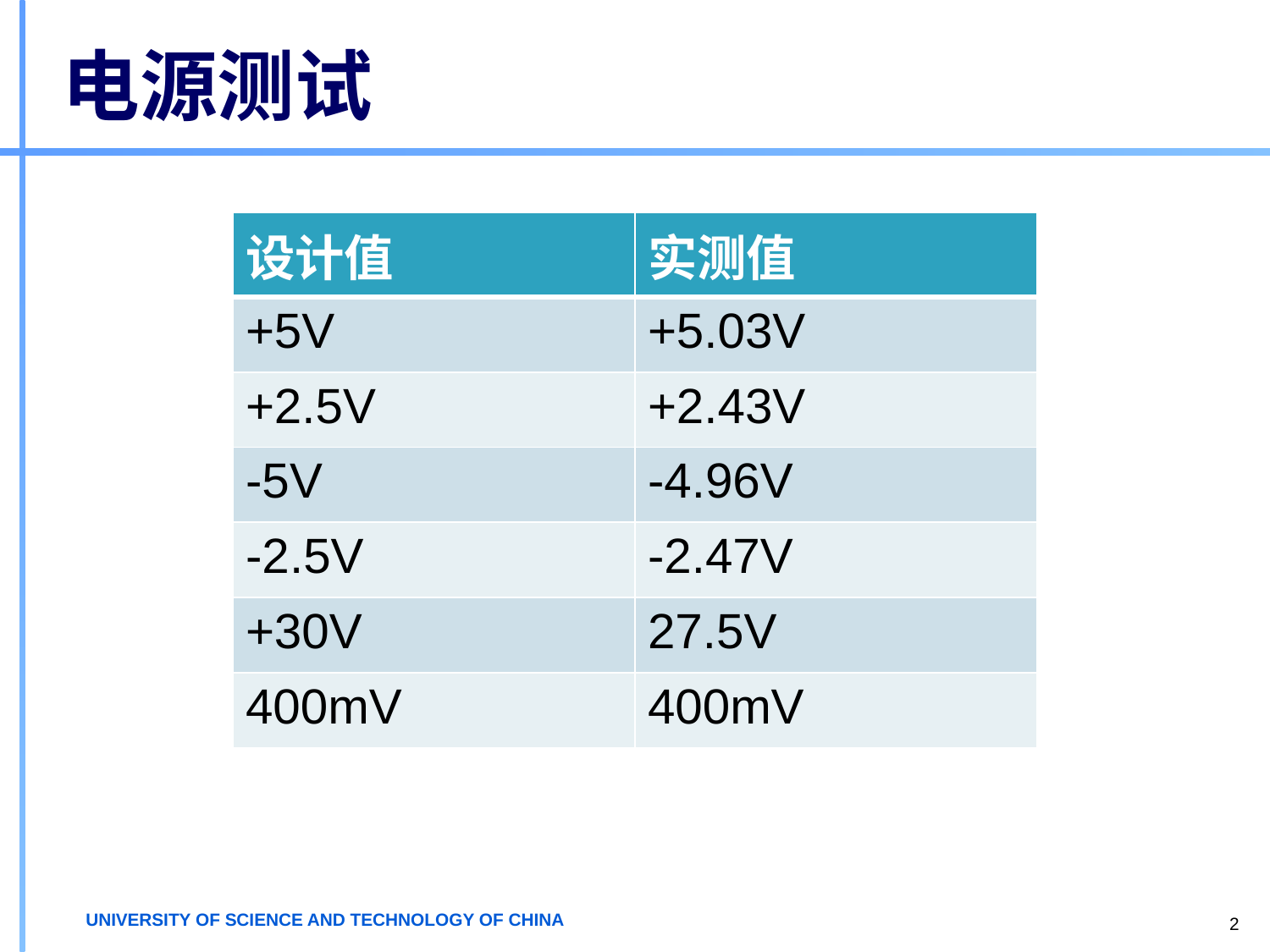

# 电源测试
| 设计值 | 实测值 |
| --- | --- |
| +5V | +5.03V |
| +2.5V | +2.43V |
| -5V | -4.96V |
| -2.5V | -2.47V |
| +30V | 27.5V |
| 400mV | 400mV |
2